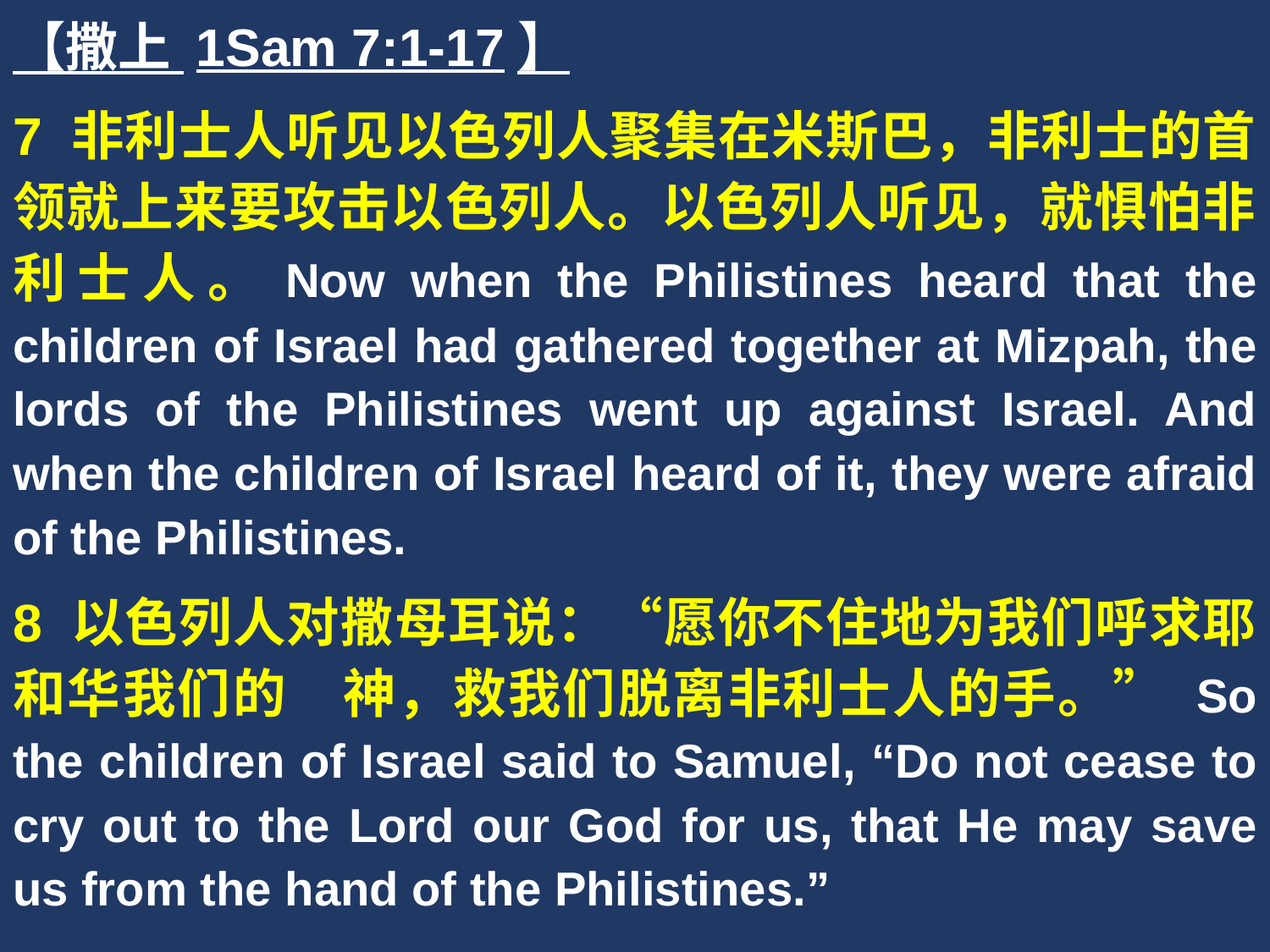

【撒上 1Sam 7:1-17】
7 非利士人听见以色列人聚集在米斯巴，非利士的首领就上来要攻击以色列人。以色列人听见，就惧怕非利士人。Now when the Philistines heard that the children of Israel had gathered together at Mizpah, the lords of the Philistines went up against Israel. And when the children of Israel heard of it, they were afraid of the Philistines.
8 以色列人对撒母耳说：“愿你不住地为我们呼求耶和华我们的　神，救我们脱离非利士人的手。” So the children of Israel said to Samuel, “Do not cease to cry out to the Lord our God for us, that He may save us from the hand of the Philistines.”